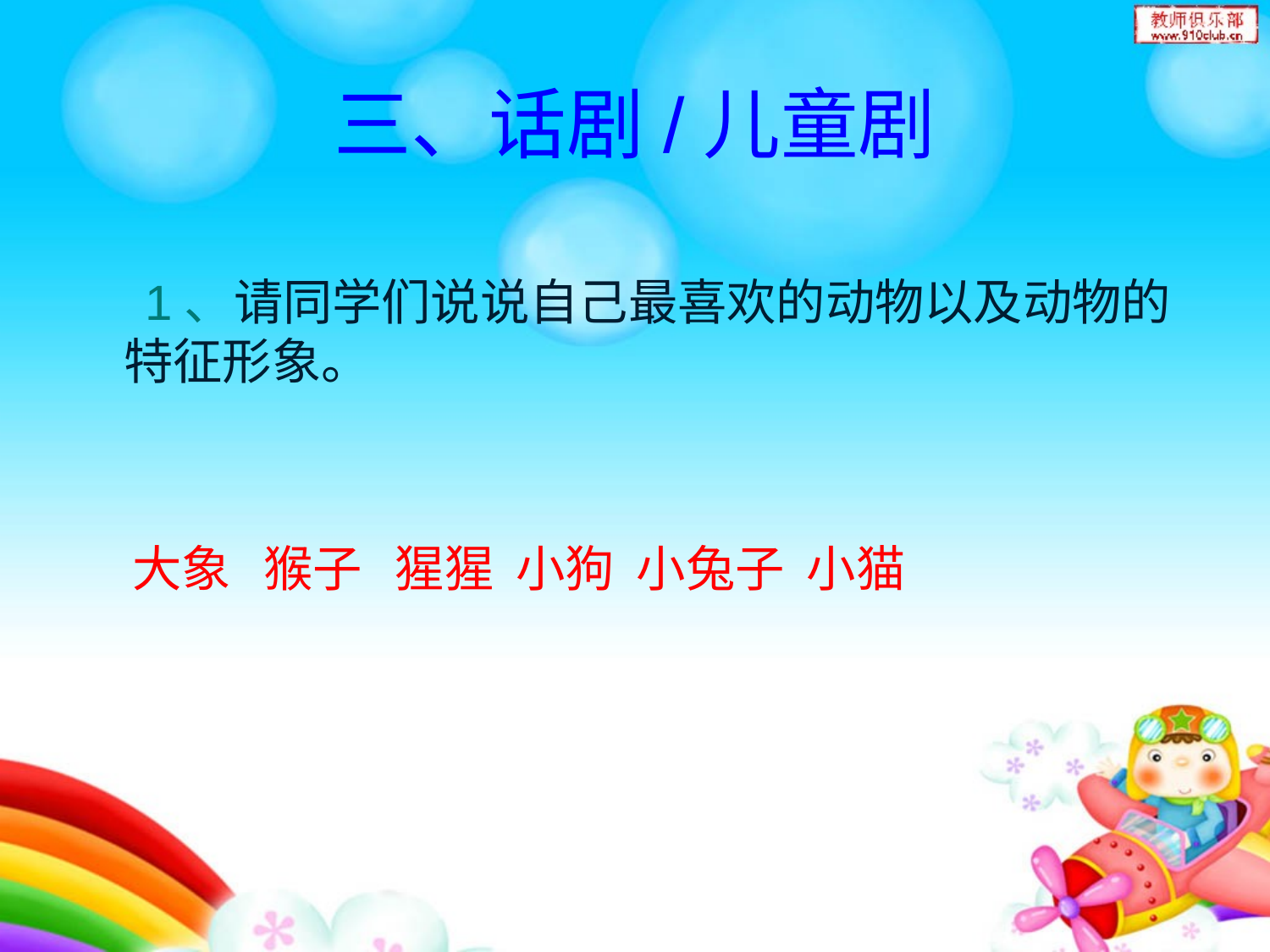

# 三、话剧/儿童剧
     1、请同学们说说自己最喜欢的动物以及动物的特征形象。

    大象   猴子   猩猩  小狗  小兔子  小猫